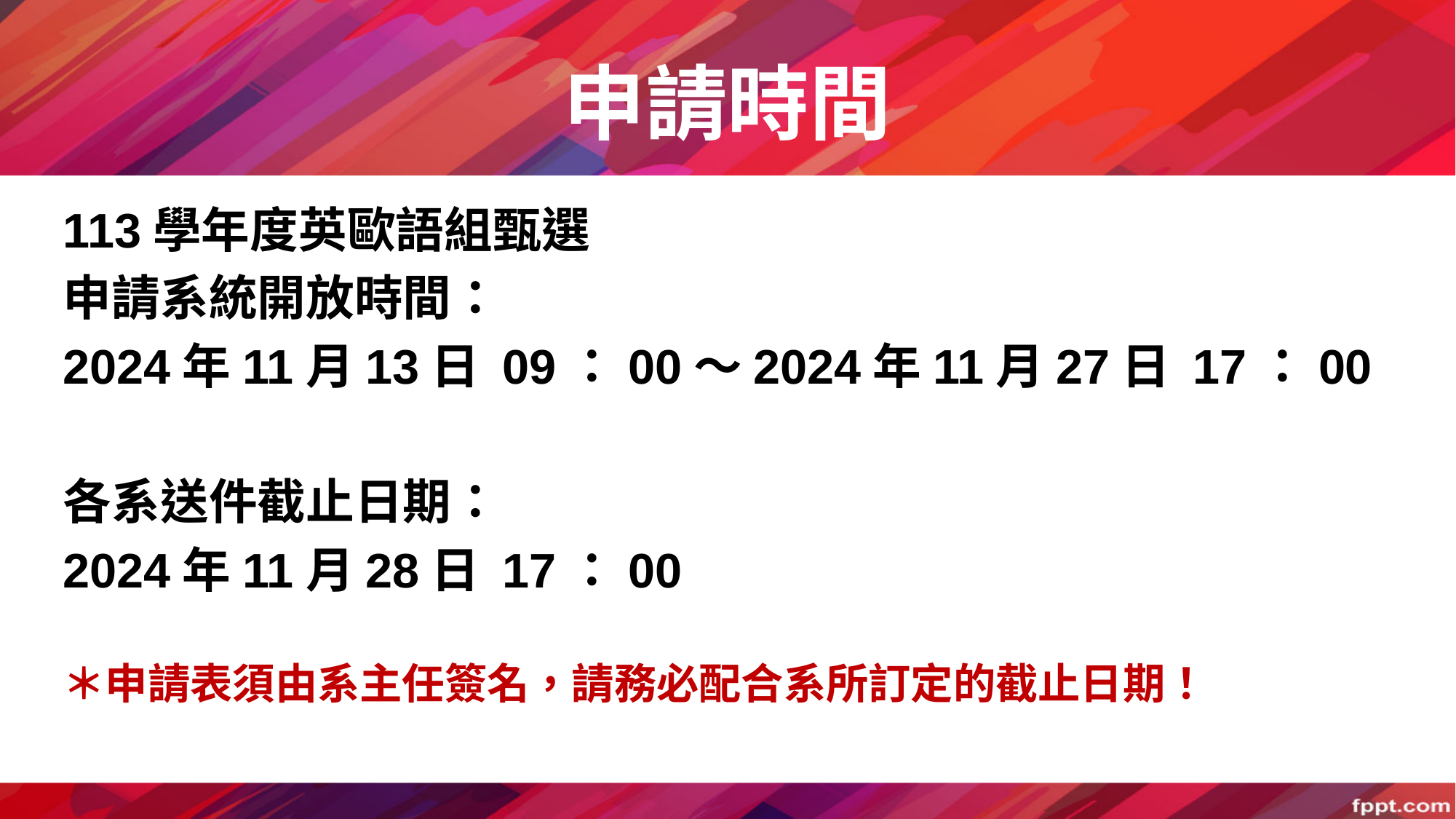

# 申請時間
113學年度英歐語組甄選
申請系統開放時間：
2024年11月13日 09：00～2024年11月27日 17：00

各系送件截止日期：
2024年11月28日 17：00

＊申請表須由系主任簽名，請務必配合系所訂定的截止日期！